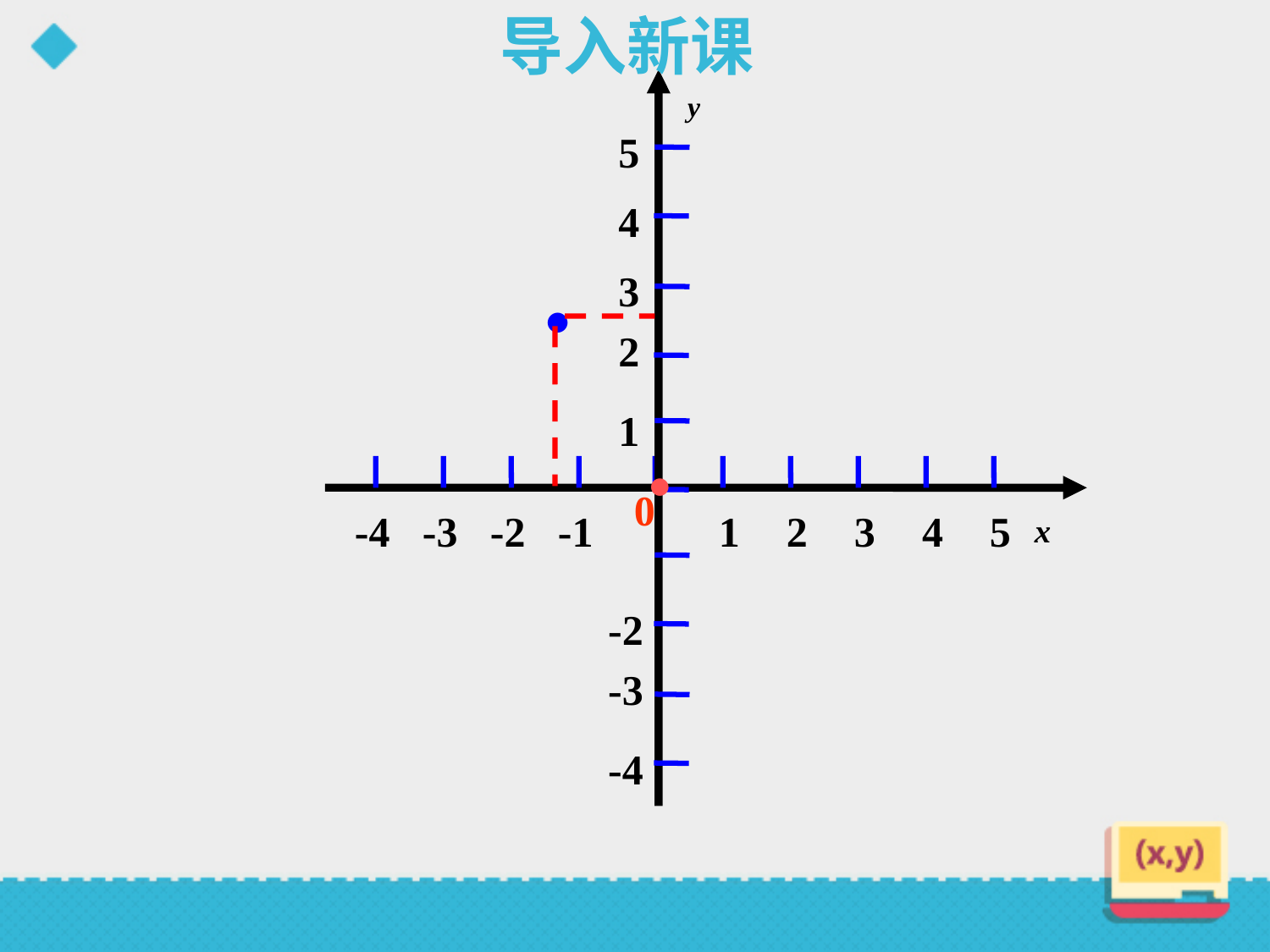

导入新课
y

5

4
3

2
1

-2
-3

-4

•

•

-4
-3
-2
-1
1
2
3
4
5
0
x